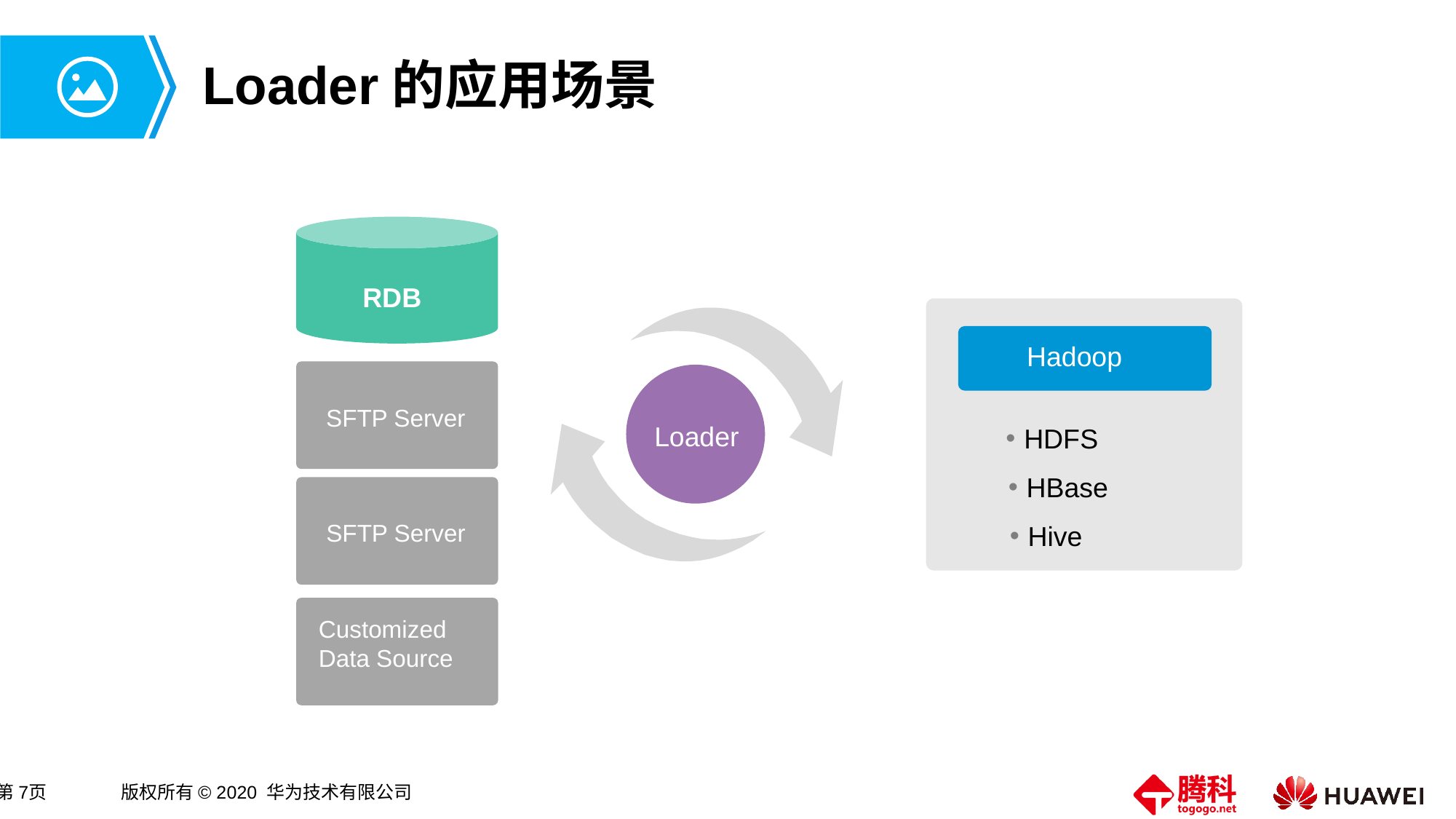

# Loader的应用场景

RDB

SFTP Server

SFTP Server

Customized Data Source

Hadoop
HDFS
HBase
Hive

Loader